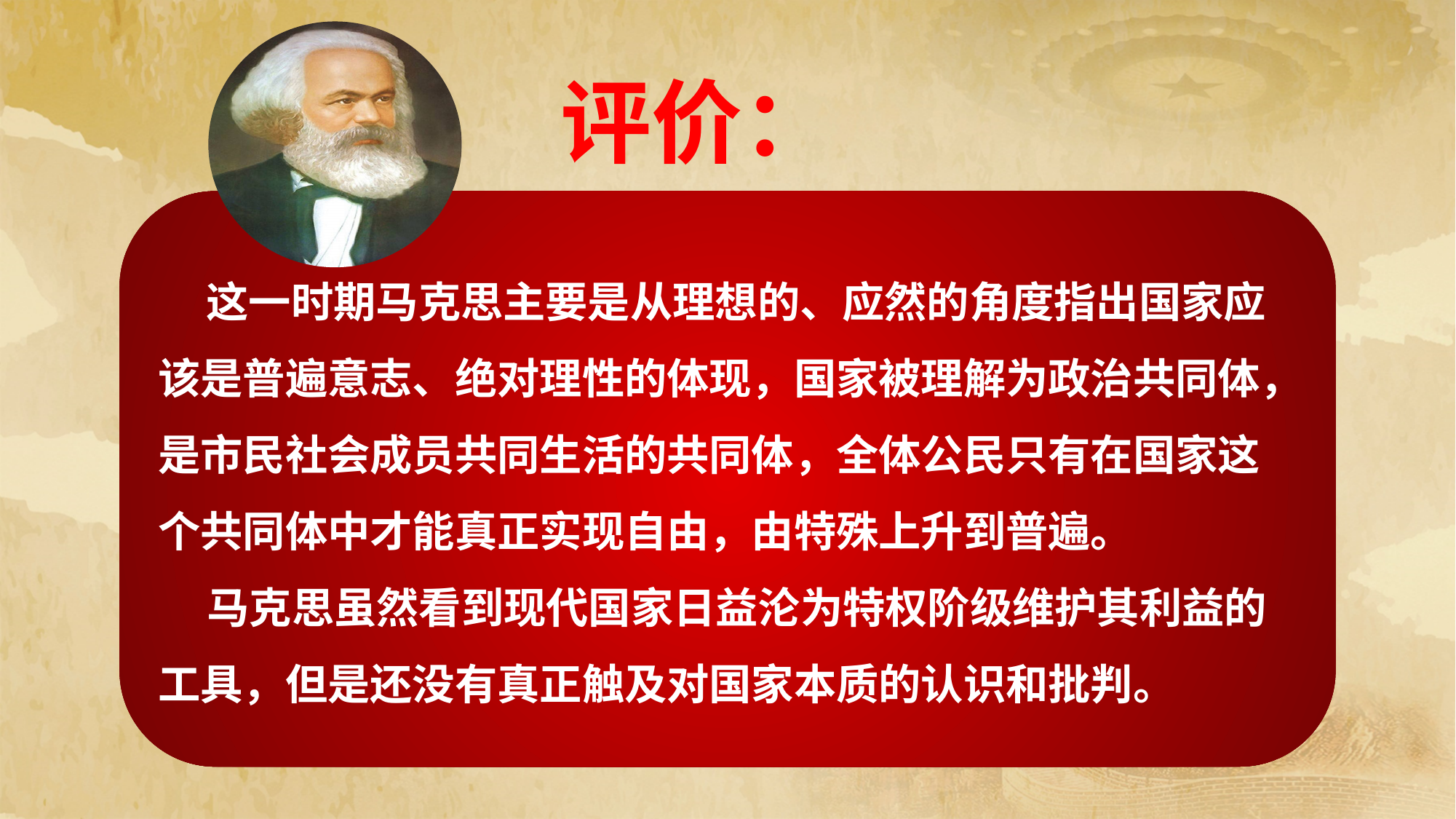

评价：
    这一时期马克思主要是从理想的、应然的角度指出国家应该是普遍意志、绝对理性的体现，国家被理解为政治共同体，是市民社会成员共同生活的共同体，全体公民只有在国家这个共同体中才能真正实现自由，由特殊上升到普遍。
    马克思虽然看到现代国家日益沦为特权阶级维护其利益的工具，但是还没有真正触及对国家本质的认识和批判。